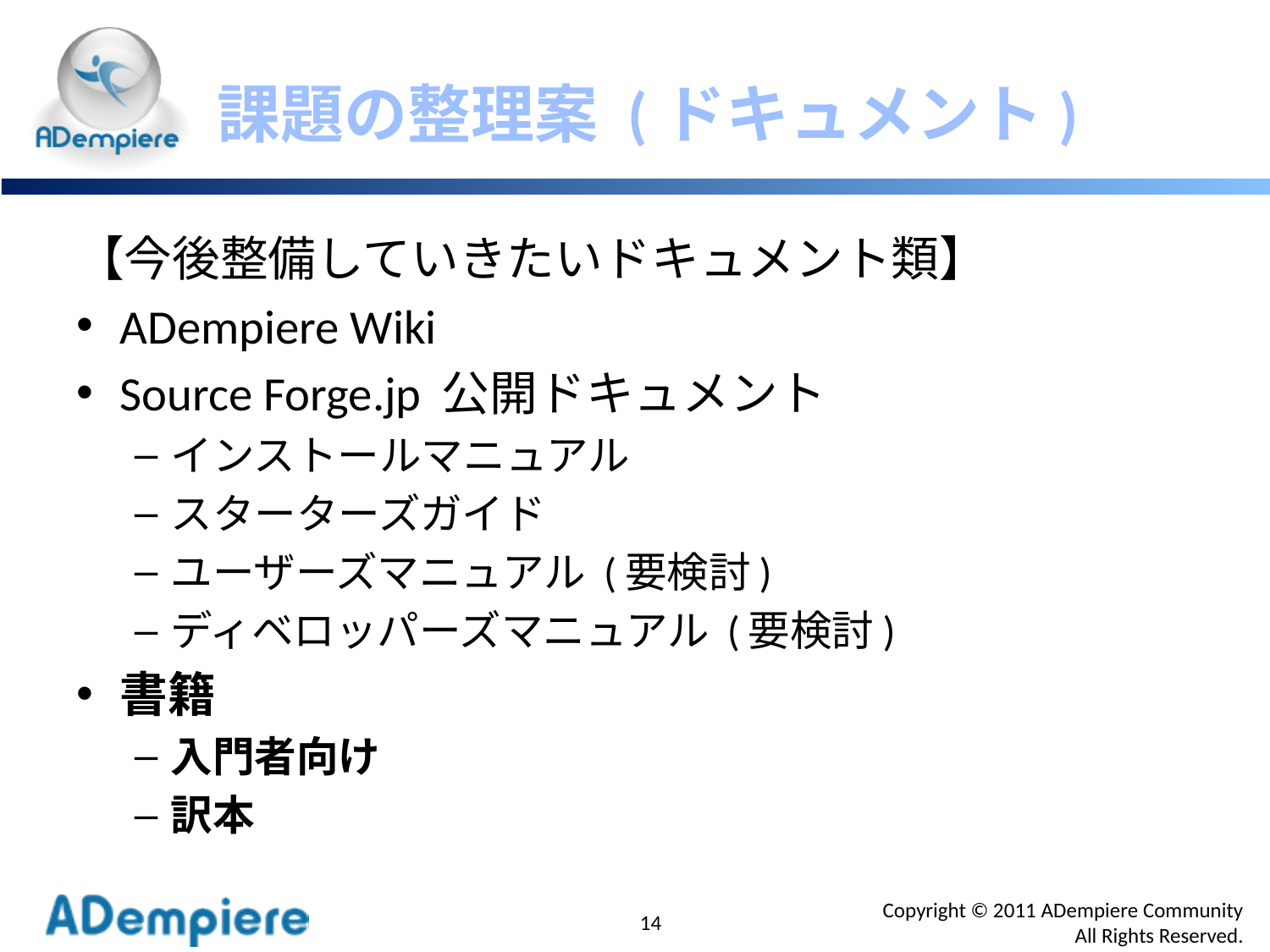

# 課題の整理案 (ドキュメント)
【今後整備していきたいドキュメント類】
ADempiere Wiki
Source Forge.jp 公開ドキュメント
インストールマニュアル
スターターズガイド
ユーザーズマニュアル (要検討)
ディベロッパーズマニュアル (要検討)
書籍
入門者向け
訳本